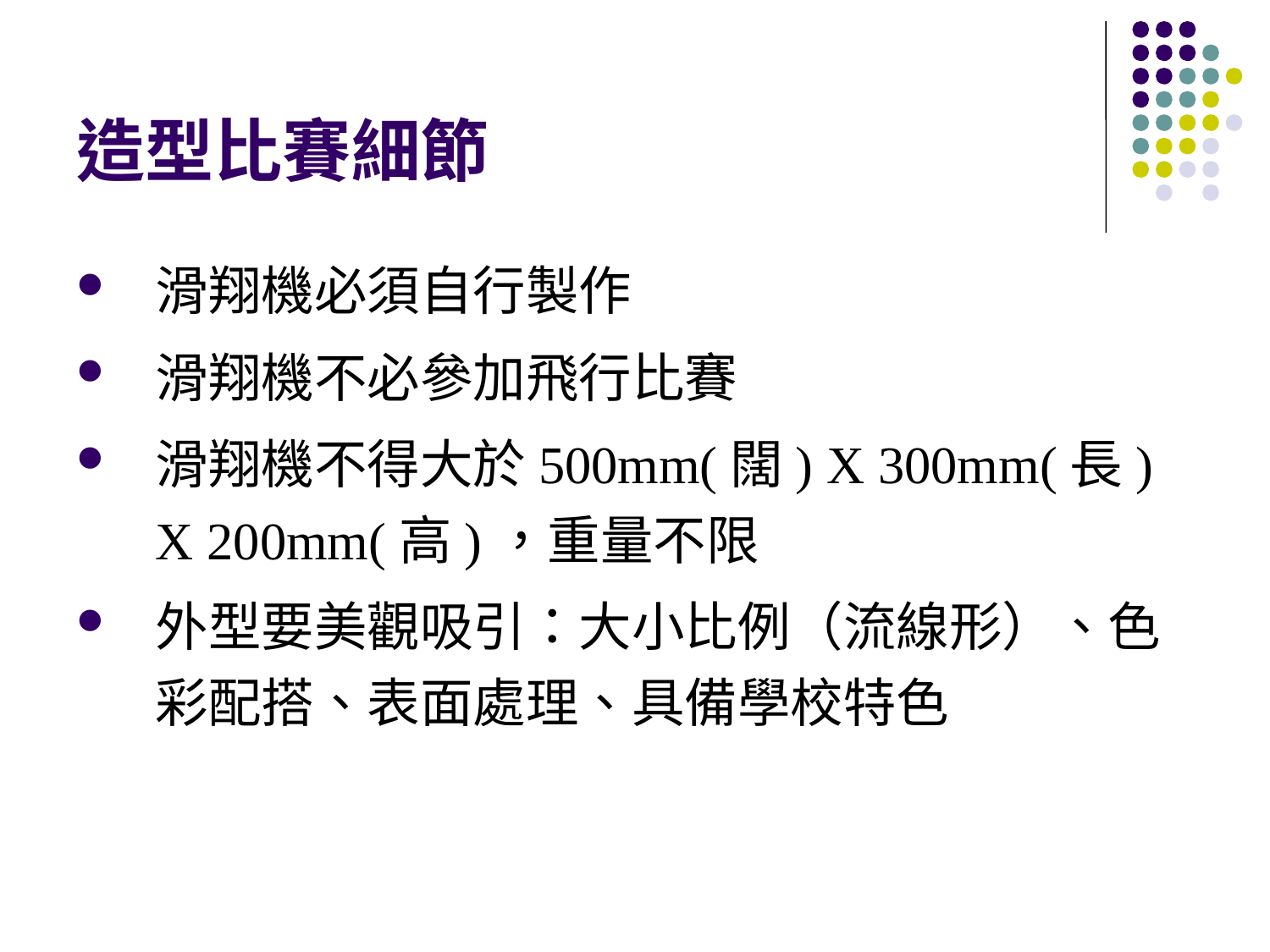

# 造型比賽細節
滑翔機必須自行製作
滑翔機不必參加飛行比賽
滑翔機不得大於500mm(闊) X 300mm(長) X 200mm(高)，重量不限
外型要美觀吸引：大小比例（流線形）、色彩配搭、表面處理、具備學校特色